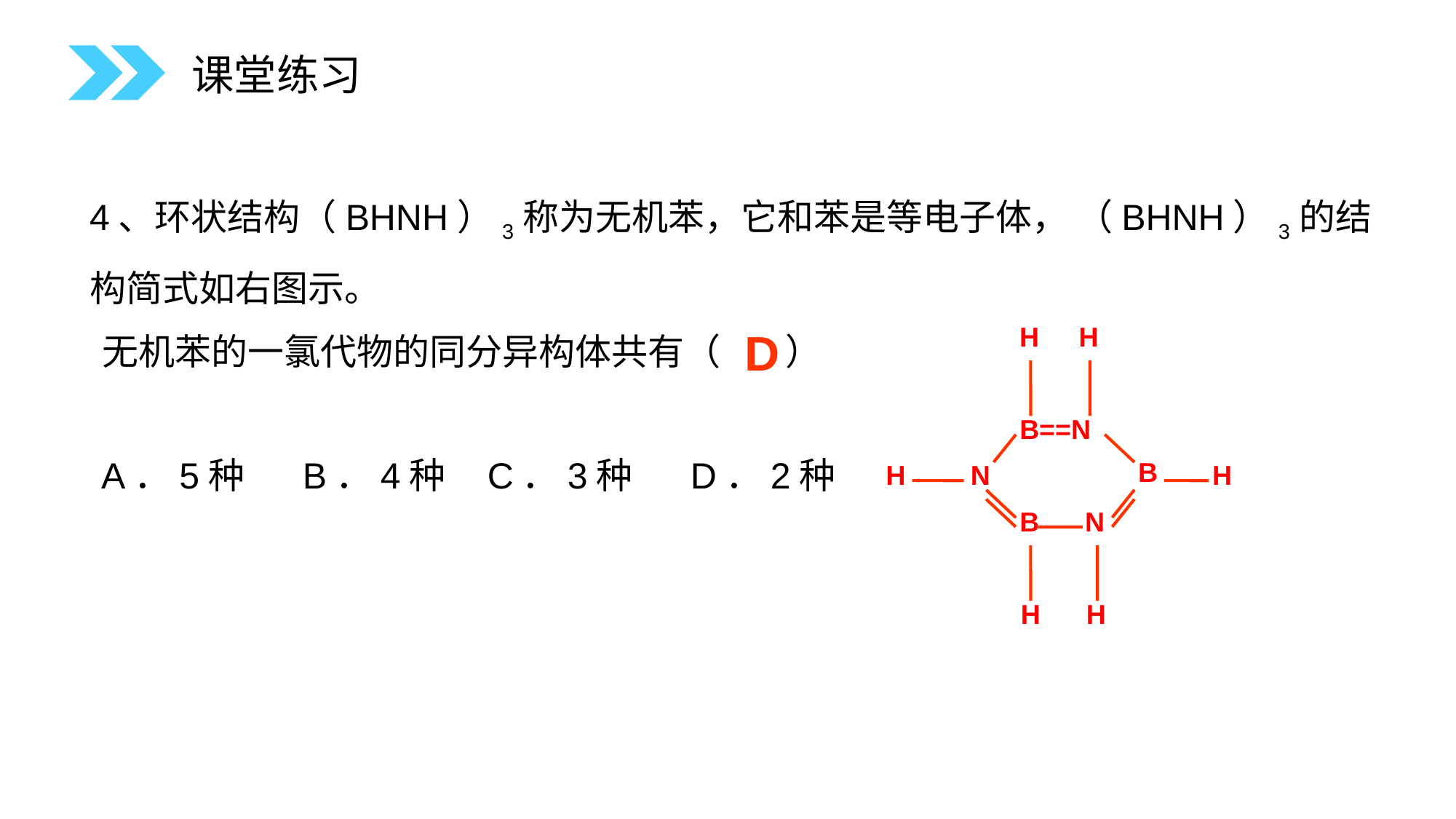

课堂练习
4、环状结构（BHNH）3称为无机苯，它和苯是等电子体， （BHNH）3的结构简式如右图示。
H
H

B==N

B
H
N
H

B      N

H
H
D
无机苯的一氯代物的同分异构体共有（        ）
A．5种      B．4种    C．3种      D．2种